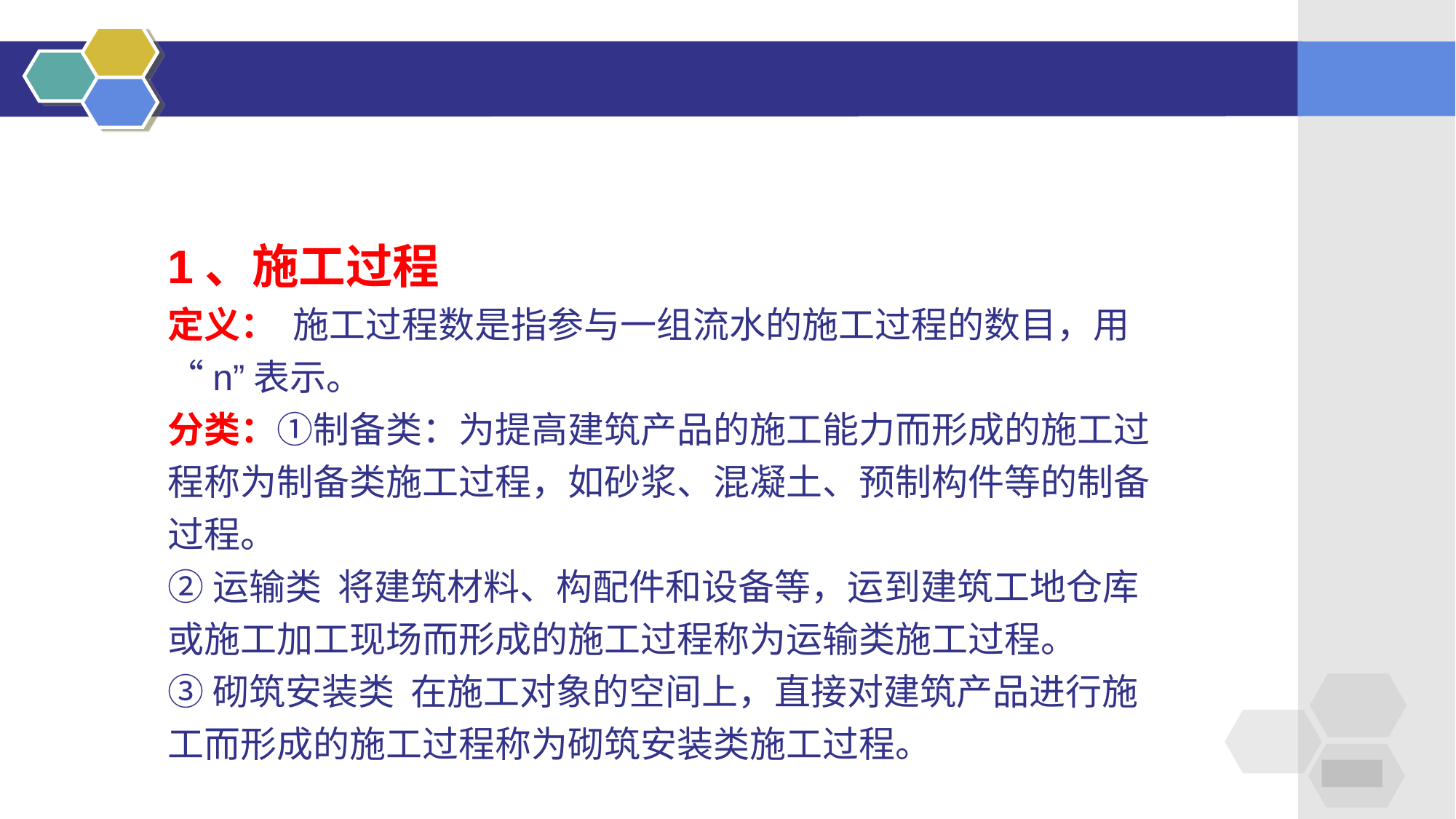

#
1、施工过程
定义：  施工过程数是指参与一组流水的施工过程的数目，用“n”表示。
分类：①制备类：为提高建筑产品的施工能力而形成的施工过程称为制备类施工过程，如砂浆、混凝土、预制构件等的制备过程。
②运输类  将建筑材料、构配件和设备等，运到建筑工地仓库或施工加工现场而形成的施工过程称为运输类施工过程。
③砌筑安装类  在施工对象的空间上，直接对建筑产品进行施工而形成的施工过程称为砌筑安装类施工过程。

9